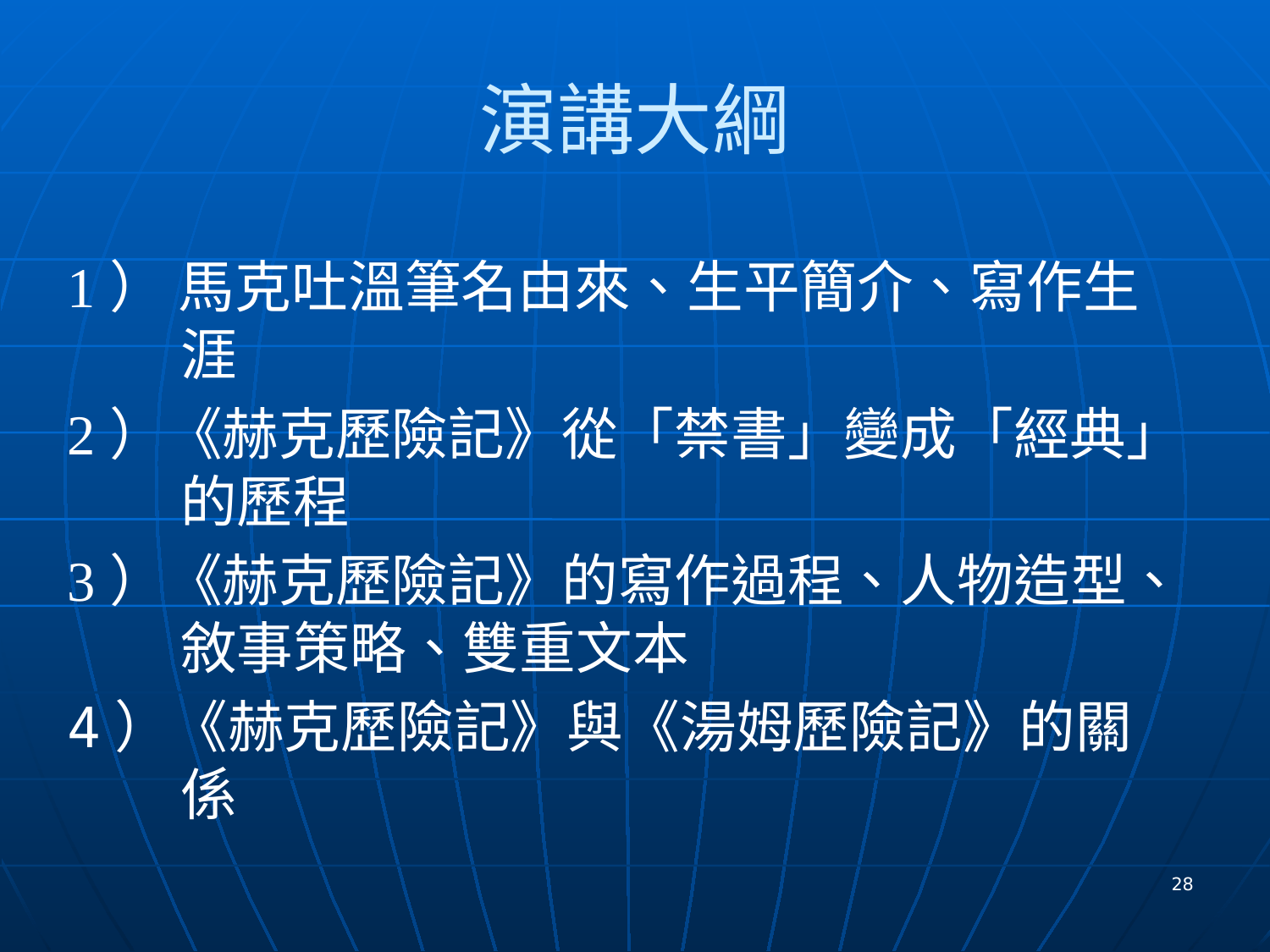

# 演講大綱

1） 馬克吐溫筆名由來、生平簡介、寫作生涯
2）《赫克歷險記》從「禁書」變成「經典」的歷程
3）《赫克歷險記》的寫作過程、人物造型、敘事策略、雙重文本
4）《赫克歷險記》與《湯姆歷險記》的關係

28